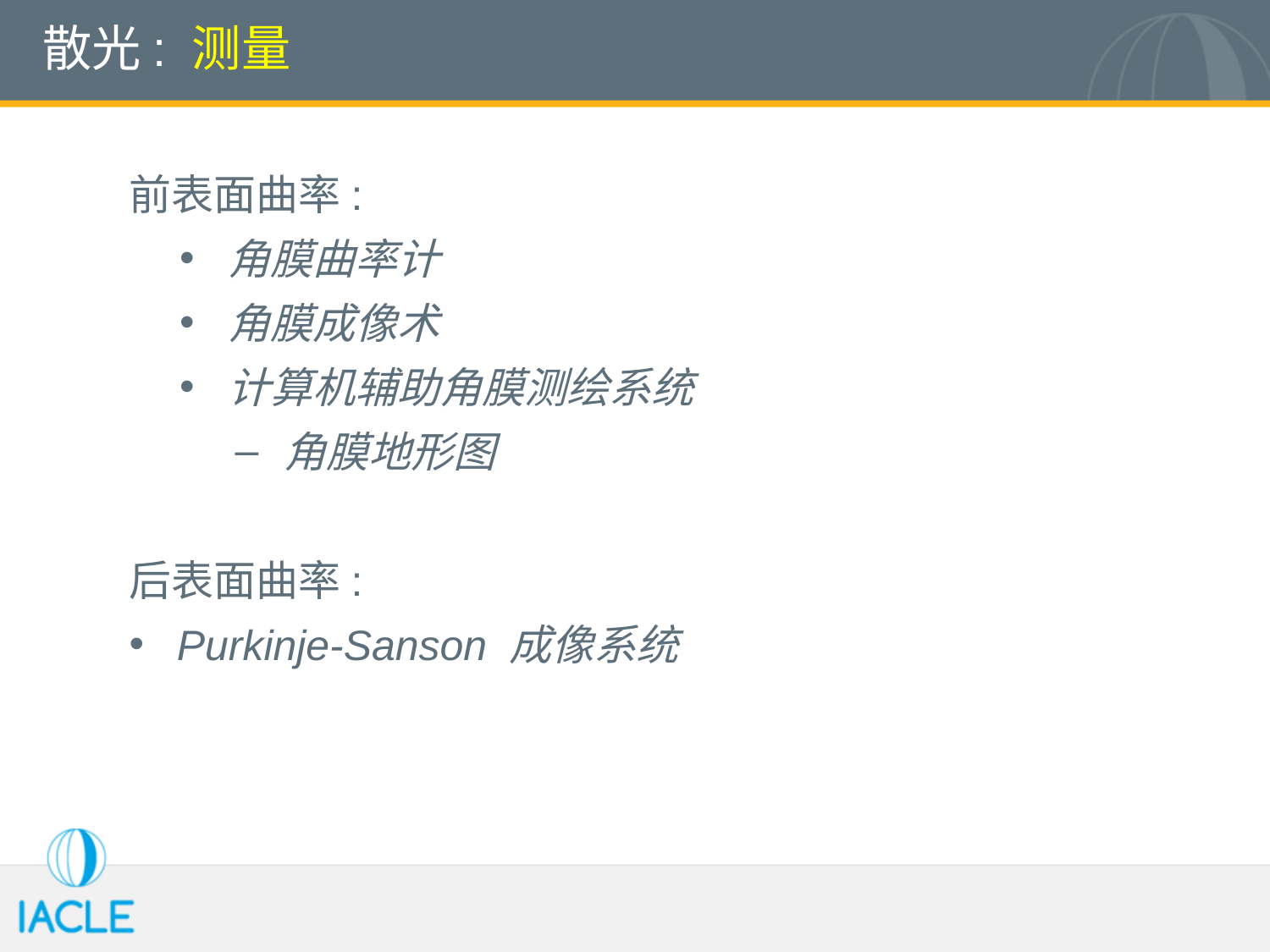

# 散光: 测量

前表面曲率:
角膜曲率计
角膜成像术
计算机辅助角膜测绘系统
角膜地形图

后表面曲率:
Purkinje-Sanson 成像系统